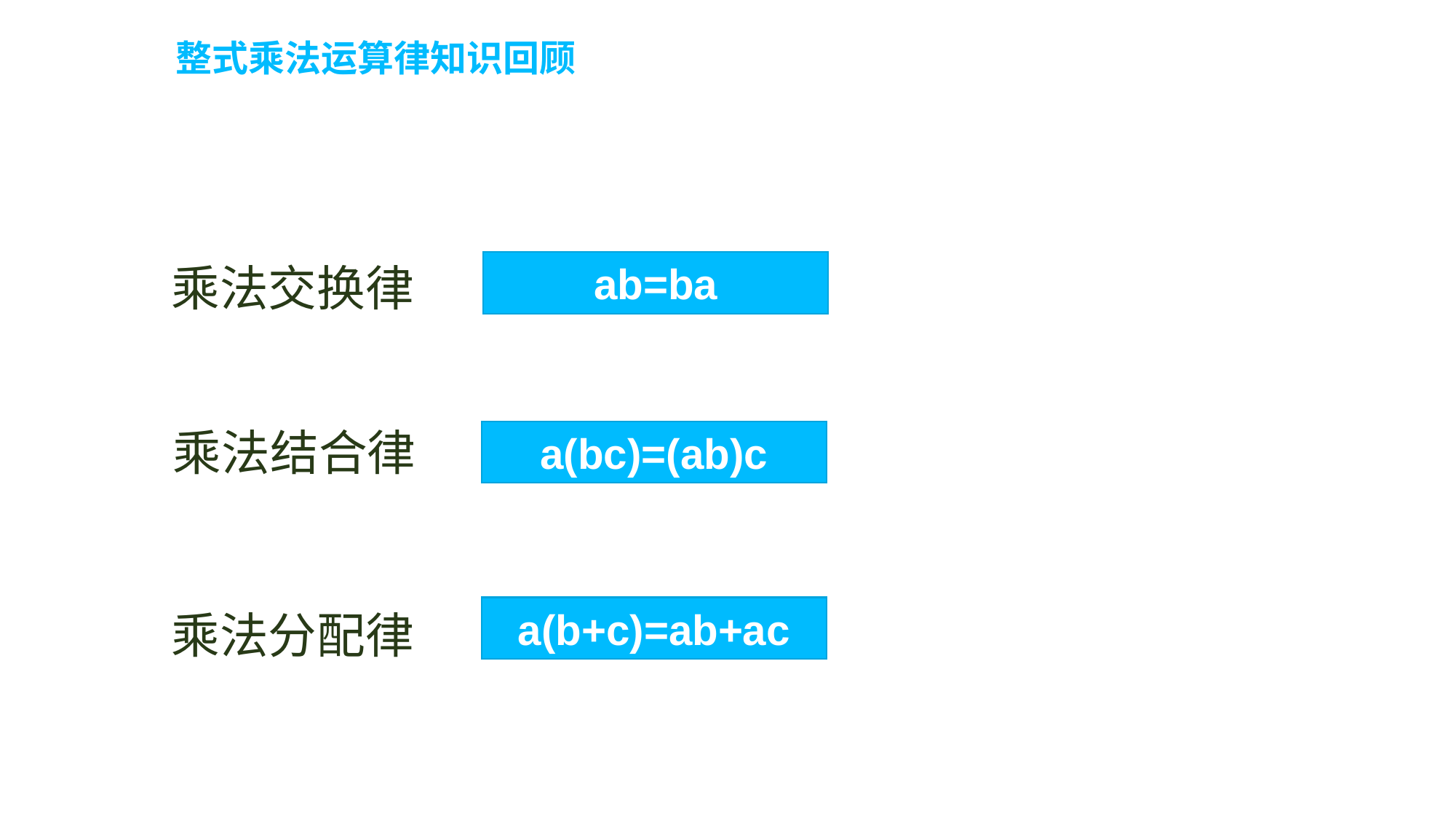

整式乘法运算律知识回顾
乘法交换律
ab=ba
乘法结合律
a(bc)=(ab)c
a(b+c)=ab+ac
乘法分配律